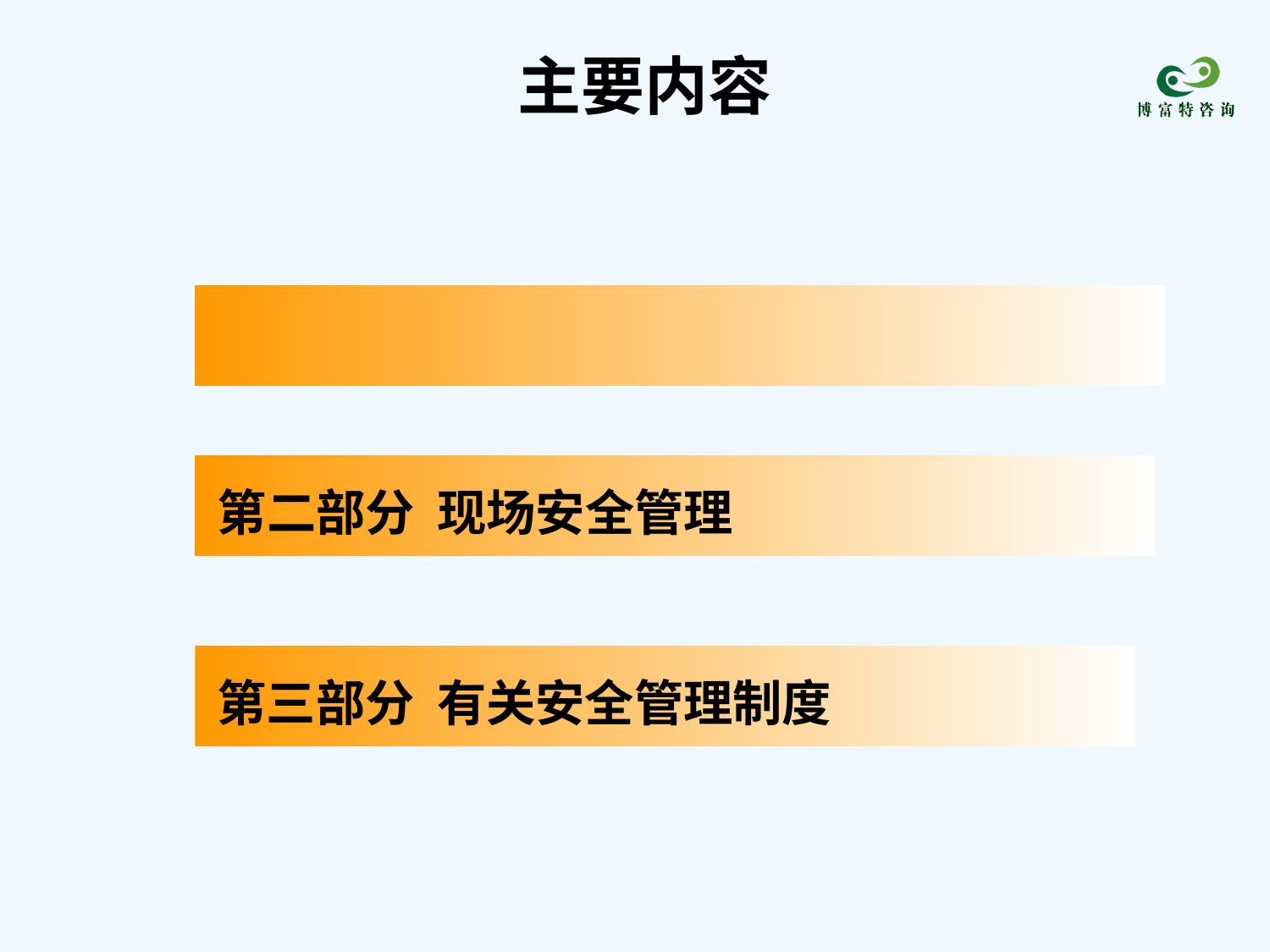

主要内容
第一部分  油品知识

第二部分  现场安全管理

第三部分  有关安全管理制度

3